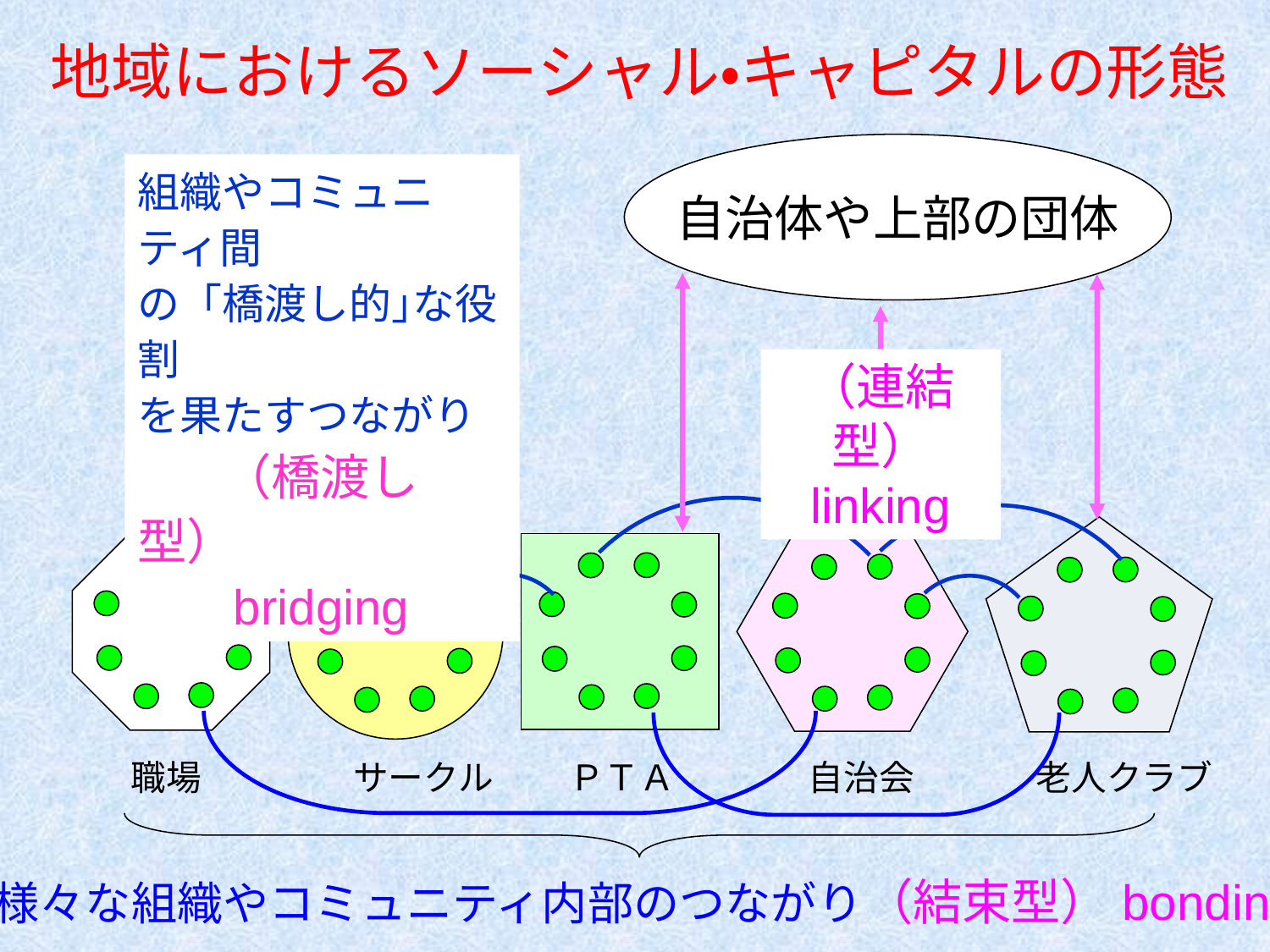

# 地域におけるソーシャル・キャピタルの形態
自治体や上部の団体

（連結型）
linking
組織やコミュニティ間
の「橋渡し的｣な役割
を果たすつながり
　　（橋渡し型）
       bridging

職場
サークル
ＰＴＡ
自治会
老人クラブ

様々な組織やコミュニティ内部のつながり（結束型）bonding